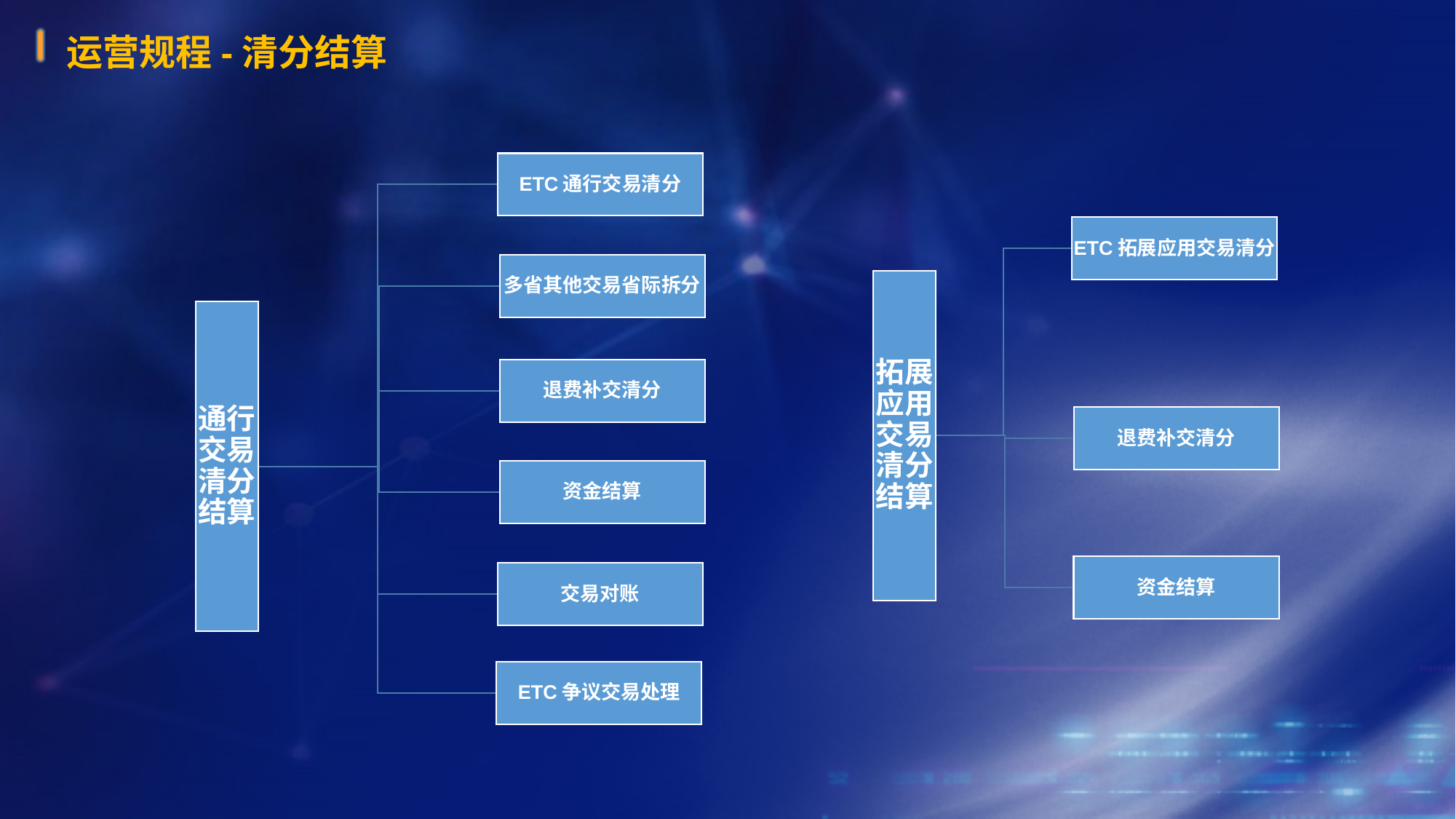

运营规程-清分结算

通行交易清分结算
ETC通行交易清分
多省其他交易省际拆分
退费补交清分
资金结算
交易对账
ETC争议交易处理
拓展应用交易清分结算
ETC拓展应用交易清分
退费补交清分
资金结算
27